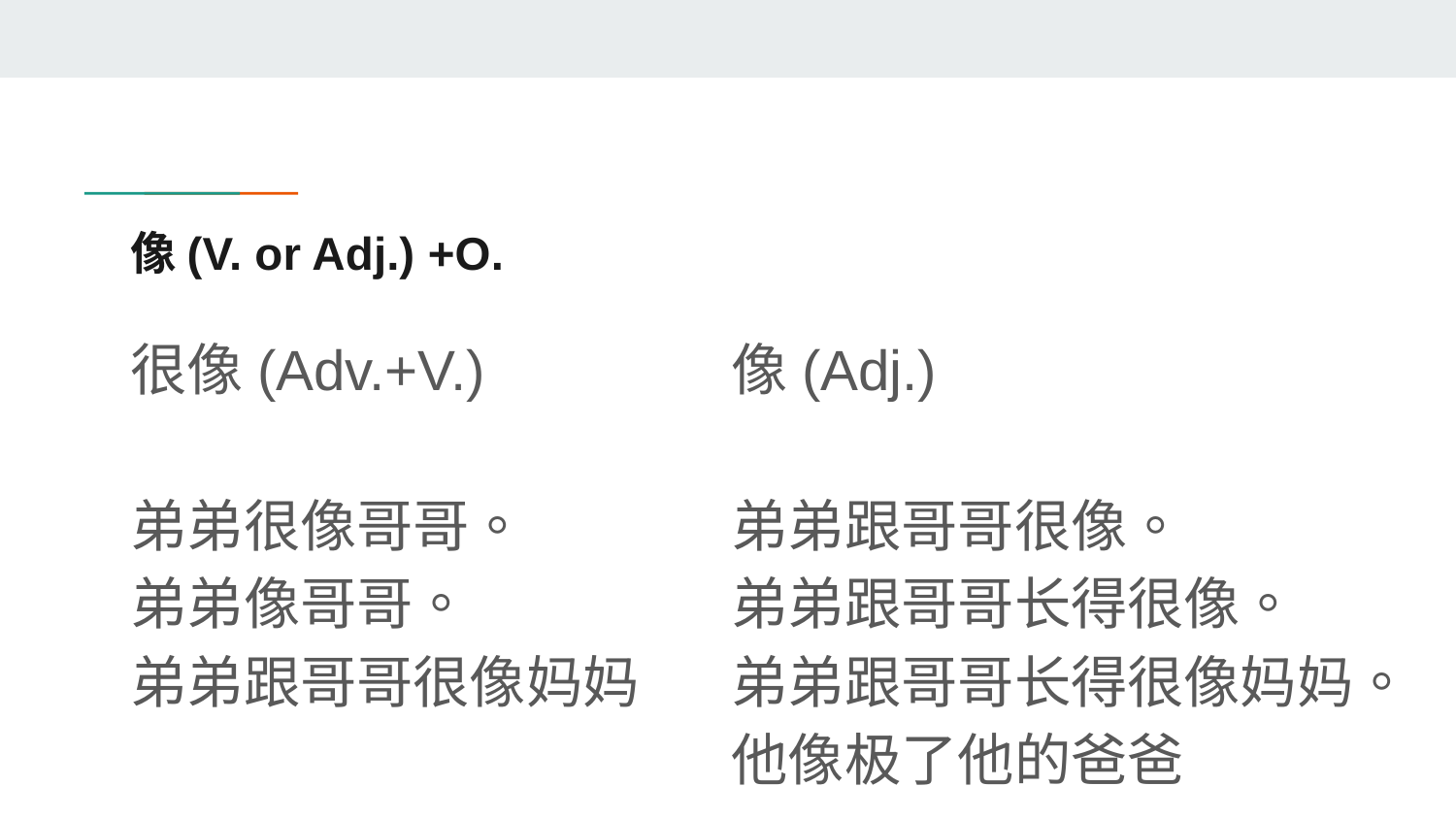

# 像(V. or Adj.) +O.
很像(Adv.+V.)

弟弟很像哥哥。
弟弟像哥哥。
弟弟跟哥哥很像妈妈

像(Adj.)

弟弟跟哥哥很像。
弟弟跟哥哥长得很像。
弟弟跟哥哥长得很像妈妈。
他像极了他的爸爸